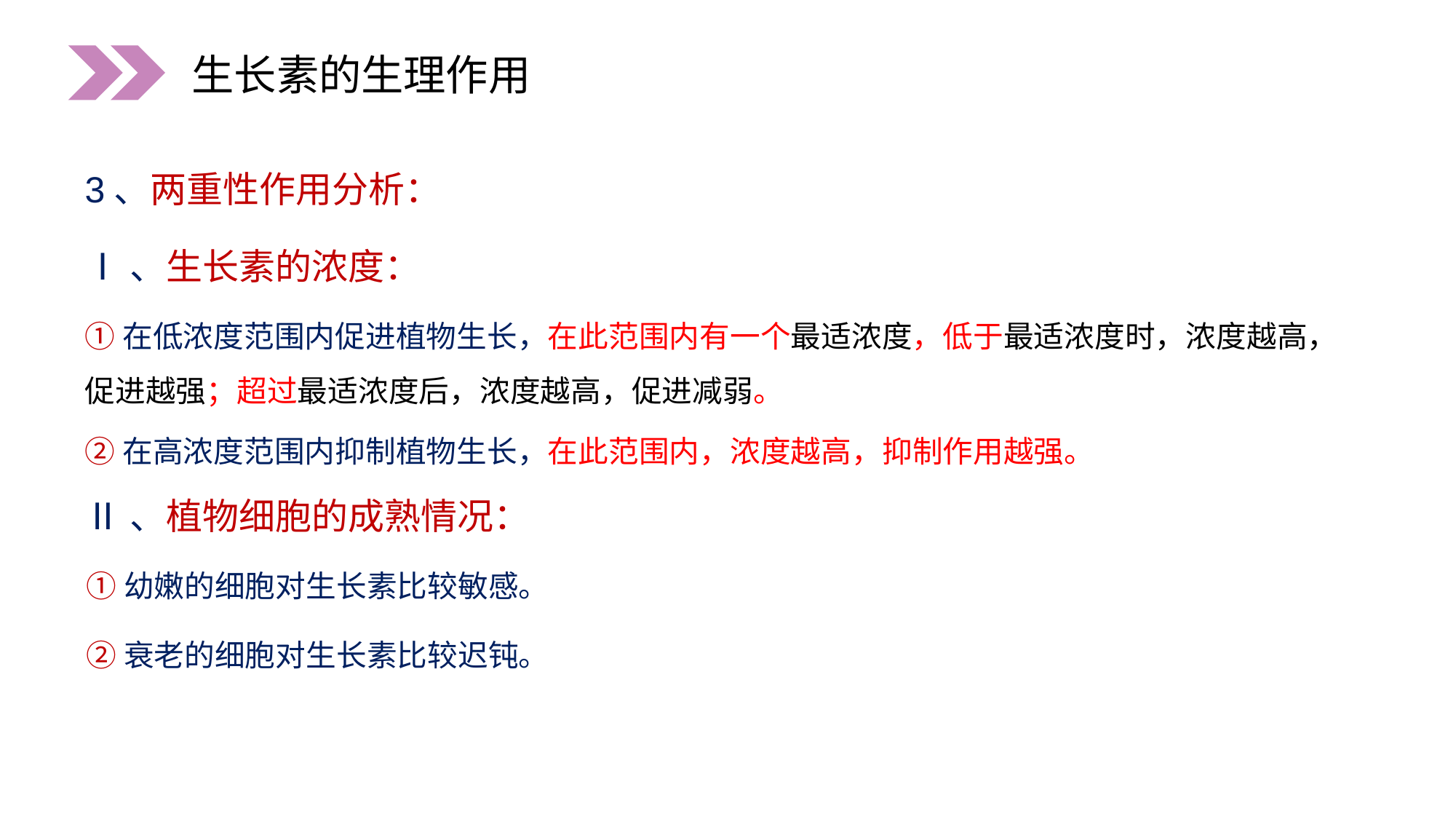

生长素的生理作用
3、两重性作用分析：
Ⅰ、生长素的浓度：
①在低浓度范围内促进植物生长，在此范围内有一个最适浓度，低于最适浓度时，浓度越高，促进越强；超过最适浓度后，浓度越高，促进减弱。
②在高浓度范围内抑制植物生长，在此范围内，浓度越高，抑制作用越强。
Ⅱ、植物细胞的成熟情况：
①幼嫩的细胞对生长素比较敏感。
②衰老的细胞对生长素比较迟钝。